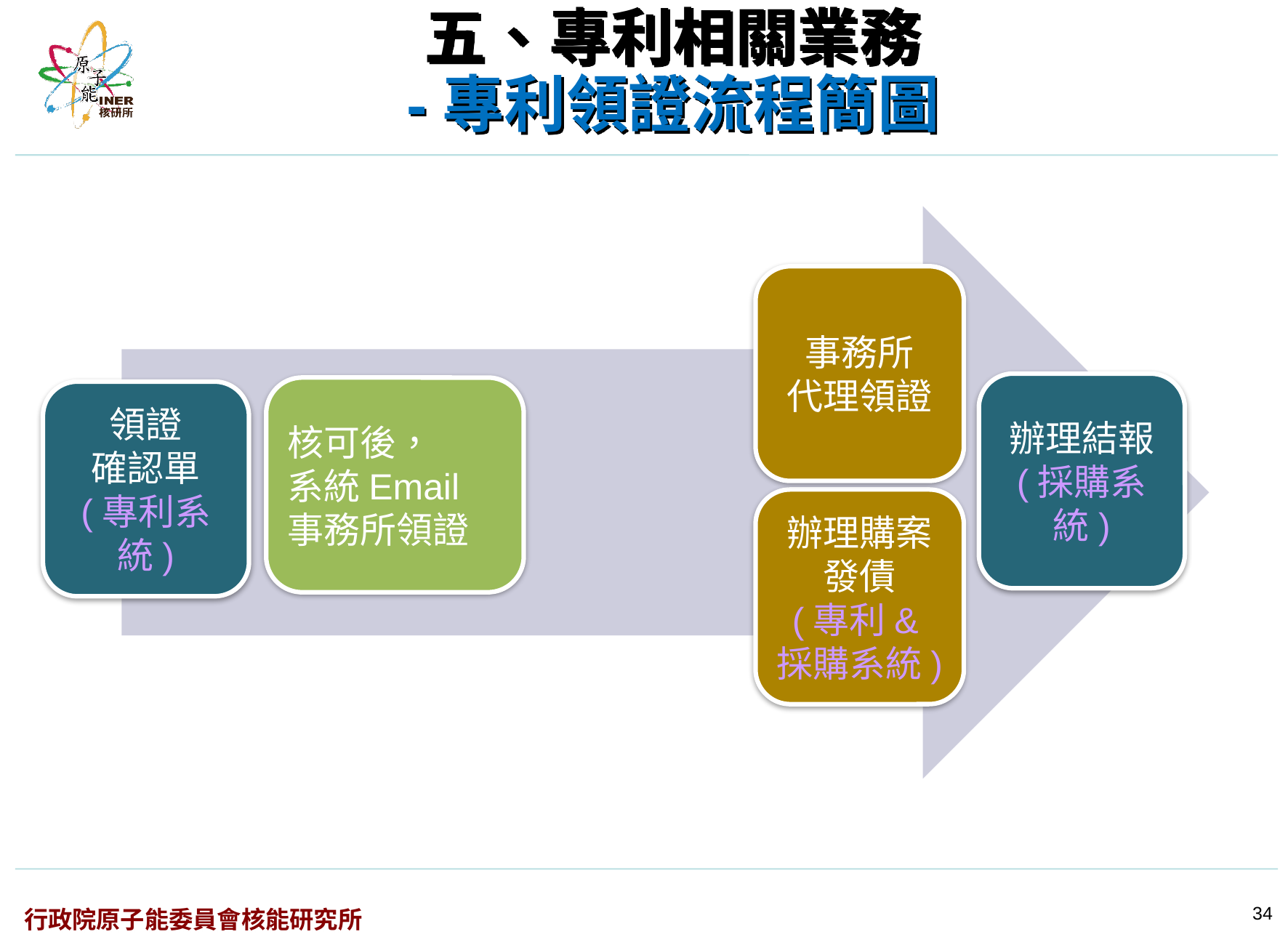

# 五、專利相關業務 -專利領證流程簡圖

事務所
代理領證
辦理結報
(採購系統)
核可後，
系統Email
事務所領證
領證
確認單
(專利系統)
辦理購案發債
(專利&採購系統)